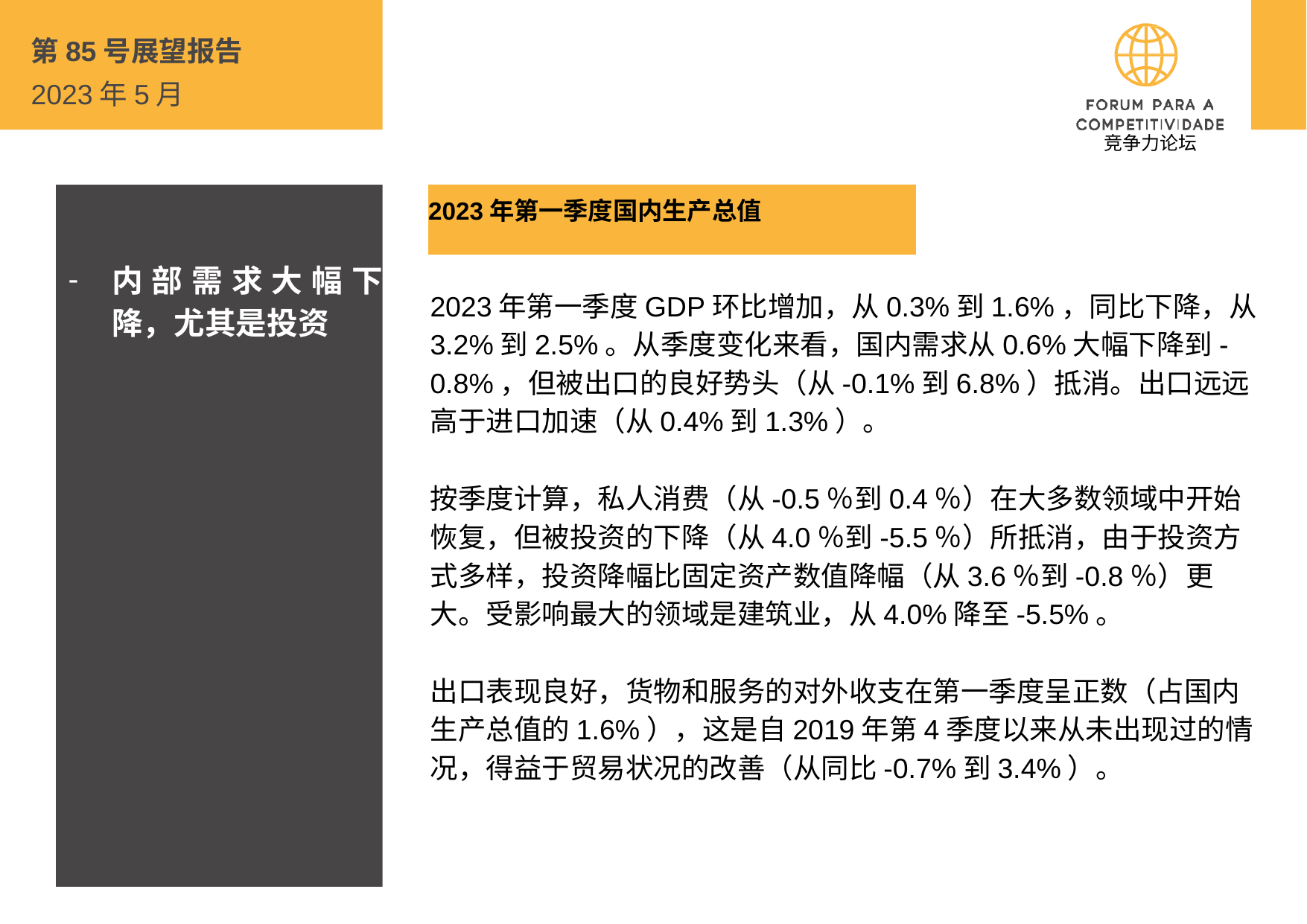

第85号展望报告
2023年5月

   竞争力论坛

内部需求大幅下降，尤其是投资

2023年第一季度国内生产总值

2023年第一季度GDP环比增加，从0.3%到1.6%，同比下降，从3.2%到2.5%。从季度变化来看，国内需求从0.6%大幅下降到-0.8%，但被出口的良好势头（从-0.1%到6.8%）抵消。出口远远高于进口加速（从0.4%到1.3%）。

按季度计算，私人消费（从-0.5％到0.4％）在大多数领域中开始恢复，但被投资的下降（从4.0％到-5.5％）所抵消，由于投资方式多样，投资降幅比固定资产数值降幅（从3.6％到-0.8％）更大。受影响最大的领域是建筑业，从4.0%降至-5.5%。

出口表现良好，货物和服务的对外收支在第一季度呈正数（占国内生产总值的1.6%），这是自2019年第4季度以来从未出现过的情况，得益于贸易状况的改善（从同比-0.7%到3.4%）。